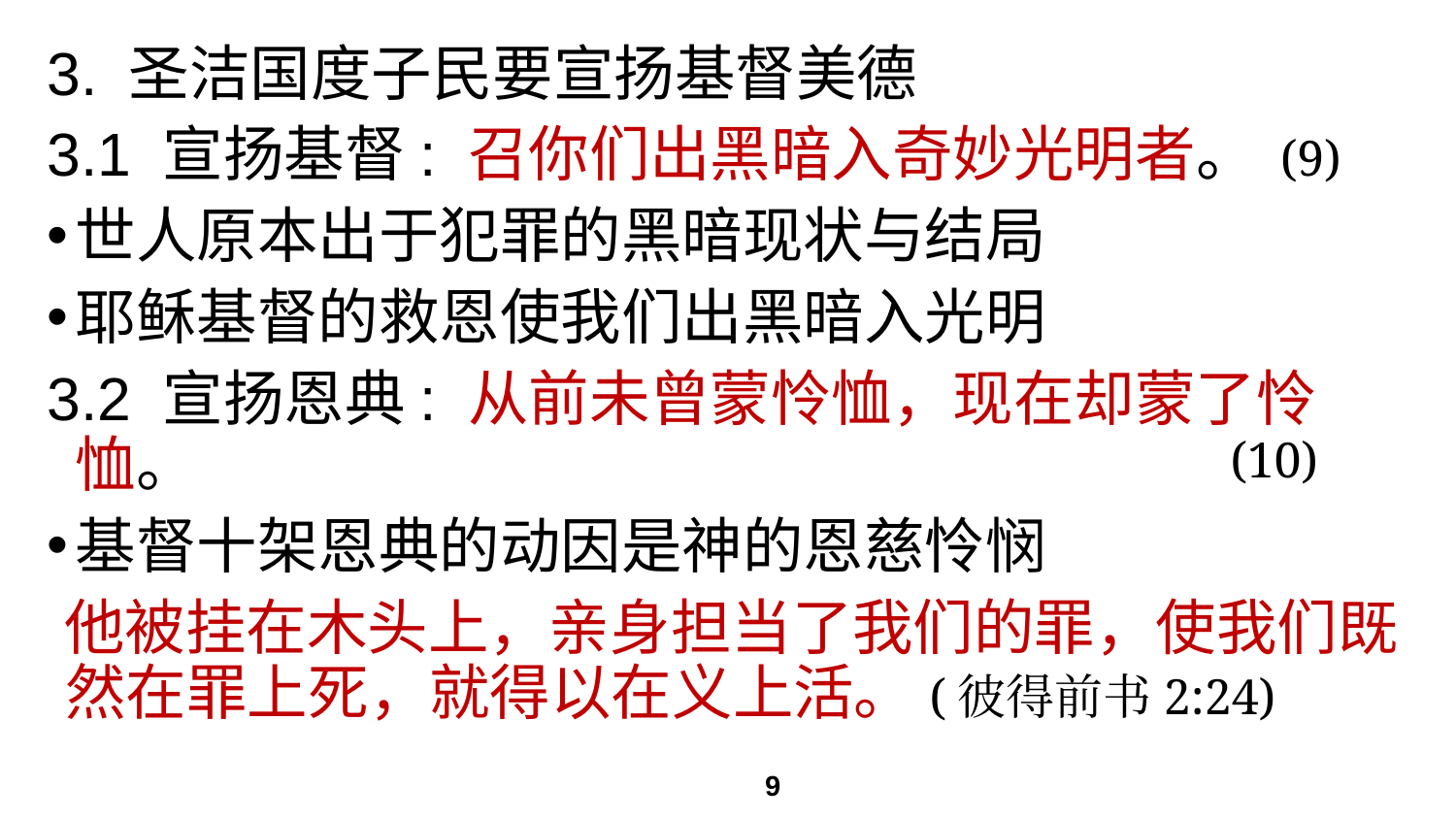

# 3. 圣洁国度子民要宣扬基督美德
3.1 宣扬基督: 召你们出黑暗入奇妙光明者。 (9)
世人原本出于犯罪的黑暗现状与结局
耶稣基督的救恩使我们出黑暗入光明
3.2 宣扬恩典: 从前未曾蒙怜恤，现在却蒙了怜恤。
基督十架恩典的动因是神的恩慈怜悯
他被挂在木头上，亲身担当了我们的罪，使我们既然在罪上死，就得以在义上活。(彼得前书2:24)

(10)
9